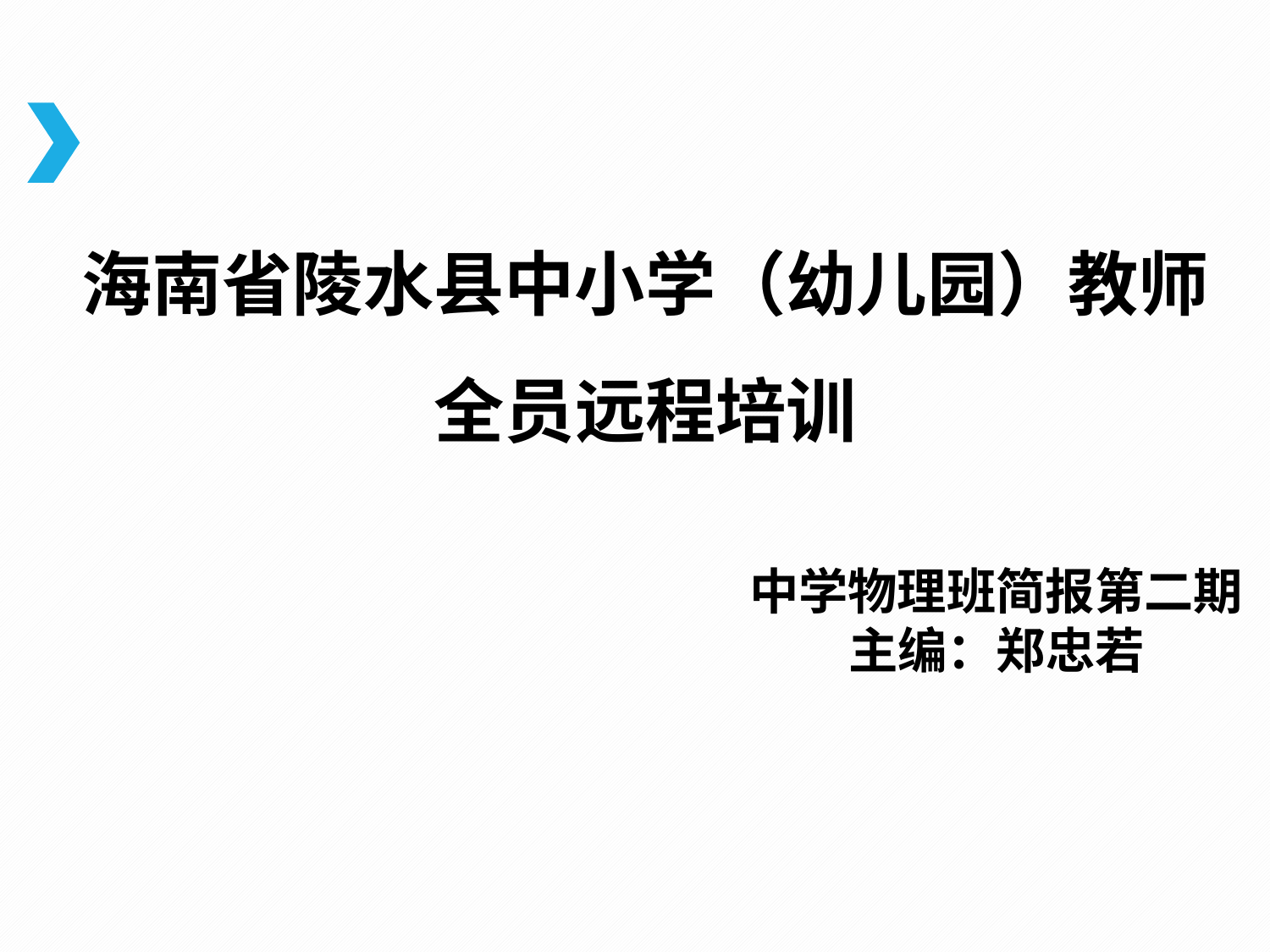

海南省陵水县中小学（幼儿园）教师
全员远程培训

中学物理班简报第二期
主编：郑忠若